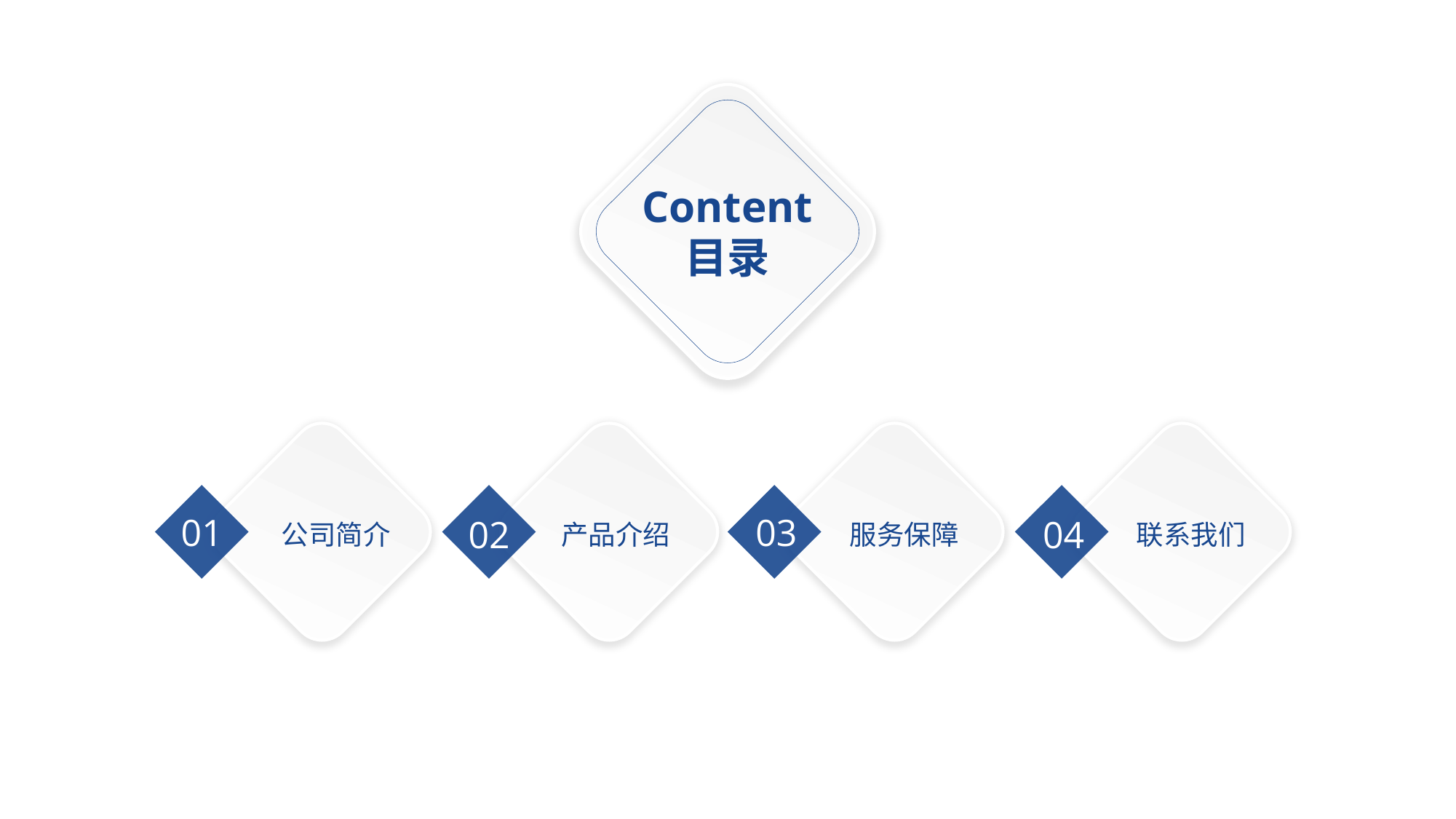

Content
目录

01
03
02
04
产品介绍
 公司简介
 服务保障
 联系我们